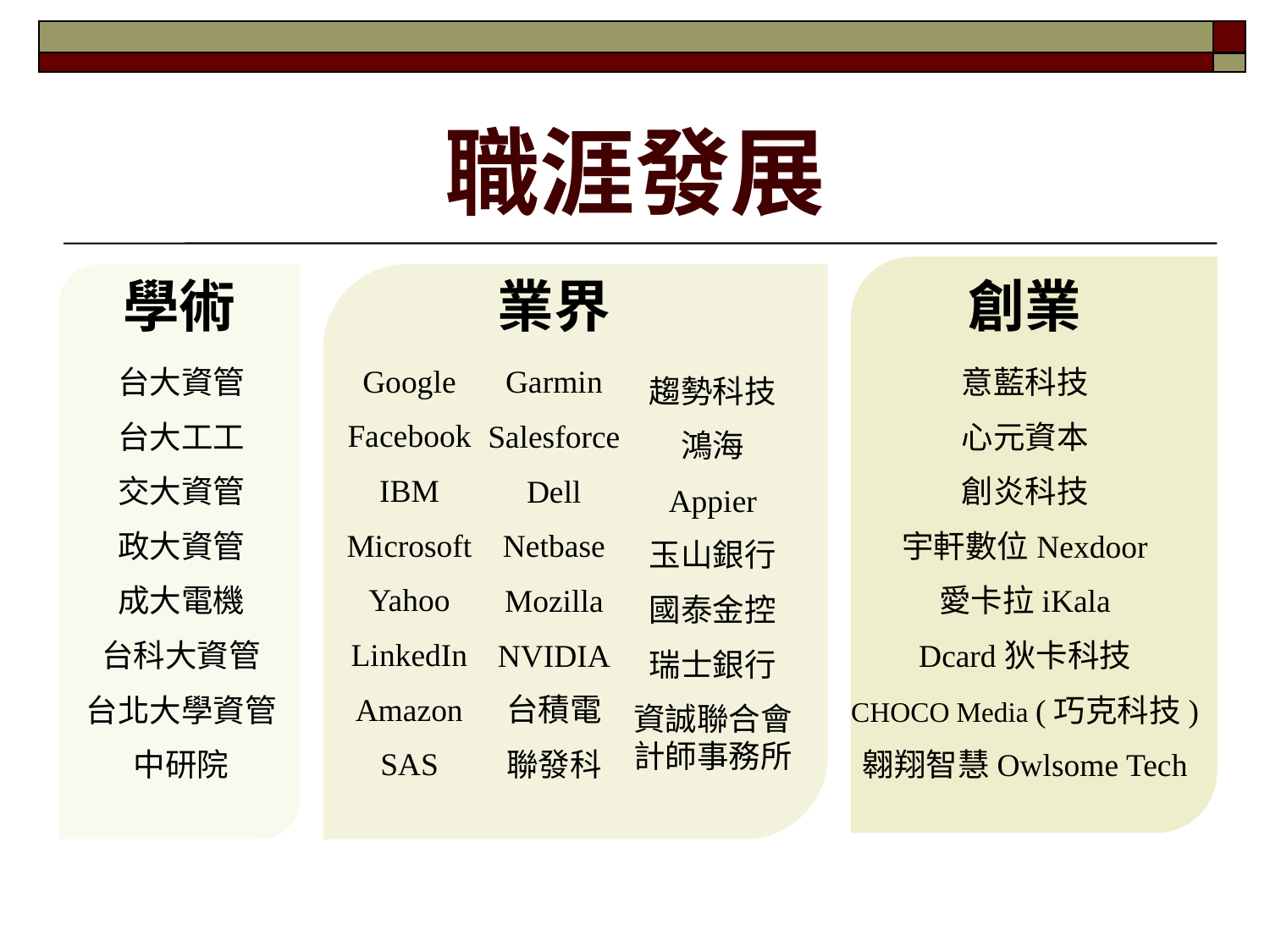

# 職涯發展

學術

業界
創業
Google
Facebook
IBM
Microsoft
Yahoo
LinkedIn
Amazon
SAS
Garmin
Salesforce
Dell
Netbase
Mozilla
NVIDIA
台積電
聯發科
台大資管
台大工工
交大資管
政大資管
成大電機
台科大資管
台北大學資管
中研院
趨勢科技
鴻海
Appier
玉山銀行
國泰金控
瑞士銀行
資誠聯合會計師事務所
意藍科技
心元資本
創炎科技
宇軒數位Nexdoor
愛卡拉iKala
Dcard狄卡科技
CHOCO Media (巧克科技)
翱翔智慧Owlsome Tech